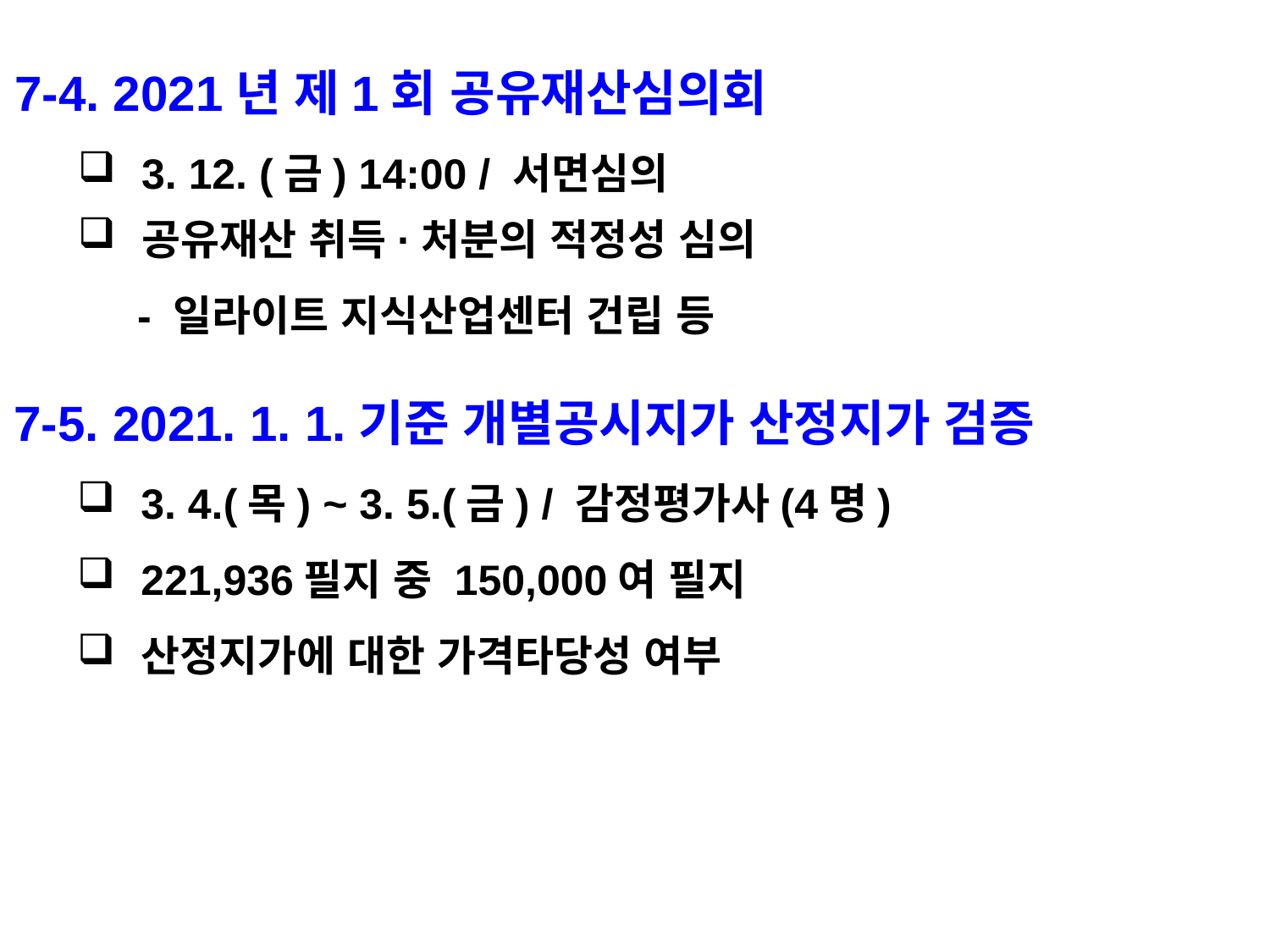

7-4. 2021년 제1회 공유재산심의회
3. 12. (금) 14:00 / 서면심의
공유재산 취득·처분의 적정성 심의
     - 일라이트 지식산업센터 건립 등
7-5. 2021. 1. 1.기준 개별공시지가 산정지가 검증
3. 4.(목) ~ 3. 5.(금) / 감정평가사(4명)
221,936필지 중 150,000여 필지
산정지가에 대한 가격타당성 여부